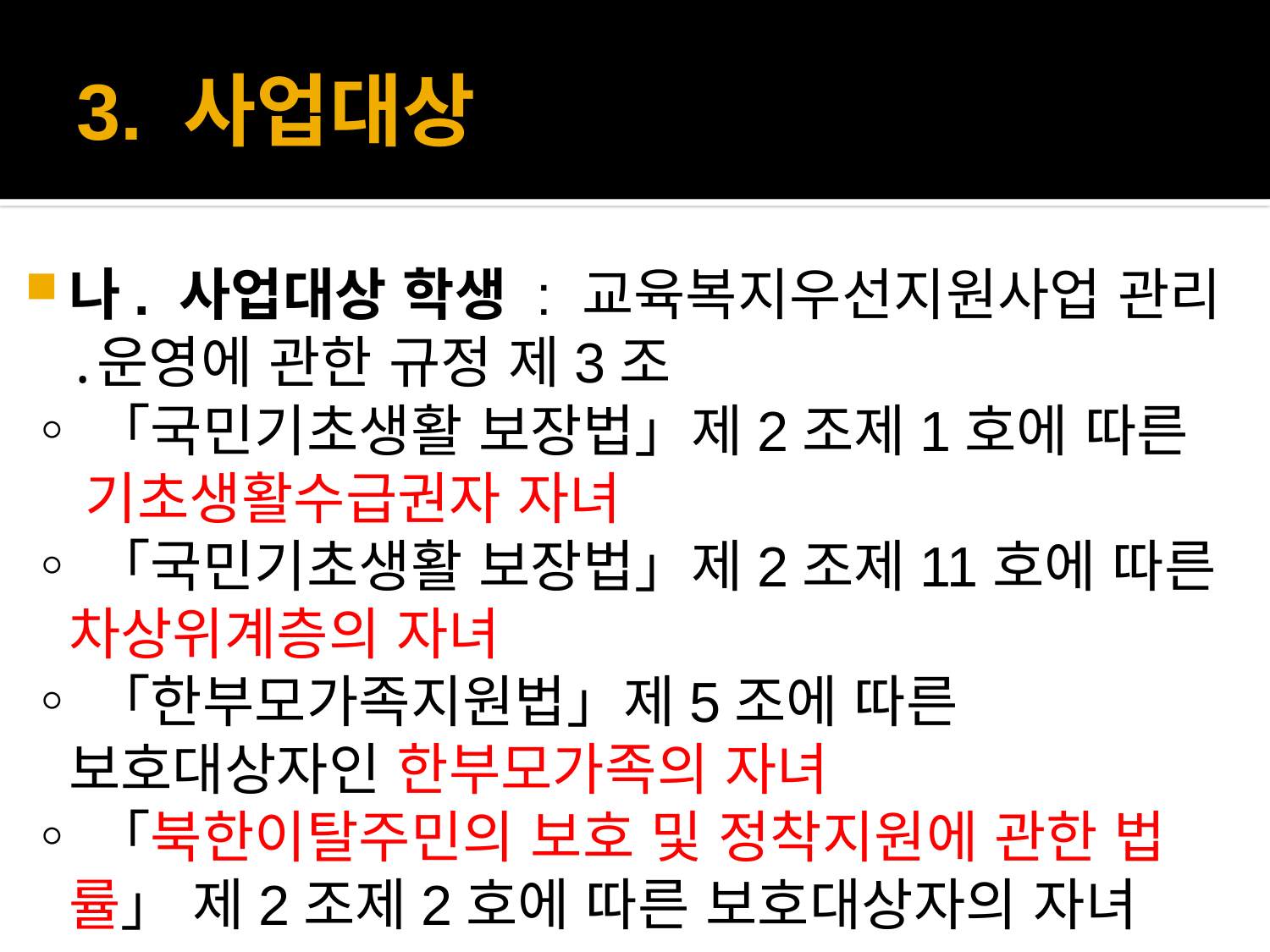

# 3. 사업대상
나. 사업대상 학생 : 교육복지우선지원사업 관리․운영에 관한 규정 제3조
◦「국민기초생활 보장법」제2조제1호에 따른
   기초생활수급권자 자녀
◦「국민기초생활 보장법」제2조제11호에 따른 차상위계층의 자녀
◦「한부모가족지원법」제5조에 따른 보호대상자인 한부모가족의 자녀
◦「북한이탈주민의 보호 및 정착지원에 관한 법률」 제2조제2호에 따른 보호대상자의 자녀